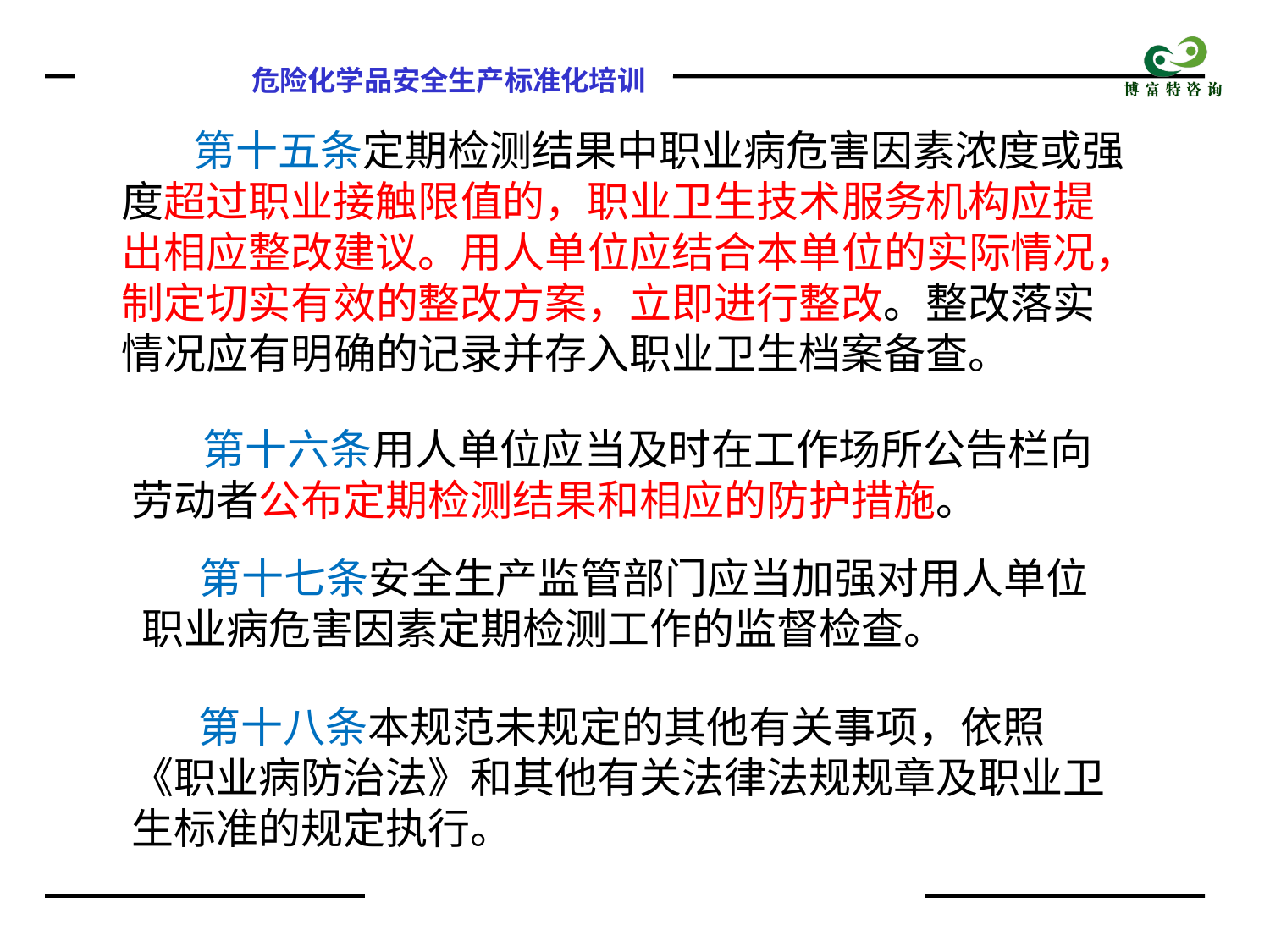

第十五条定期检测结果中职业病危害因素浓度或强度超过职业接触限值的，职业卫生技术服务机构应提出相应整改建议。用人单位应结合本单位的实际情况，制定切实有效的整改方案，立即进行整改。整改落实情况应有明确的记录并存入职业卫生档案备查。
  第十六条用人单位应当及时在工作场所公告栏向劳动者公布定期检测结果和相应的防护措施。
     第十七条安全生产监管部门应当加强对用人单位职业病危害因素定期检测工作的监督检查。
      第十八条本规范未规定的其他有关事项，依照《职业病防治法》和其他有关法律法规规章及职业卫生标准的规定执行。